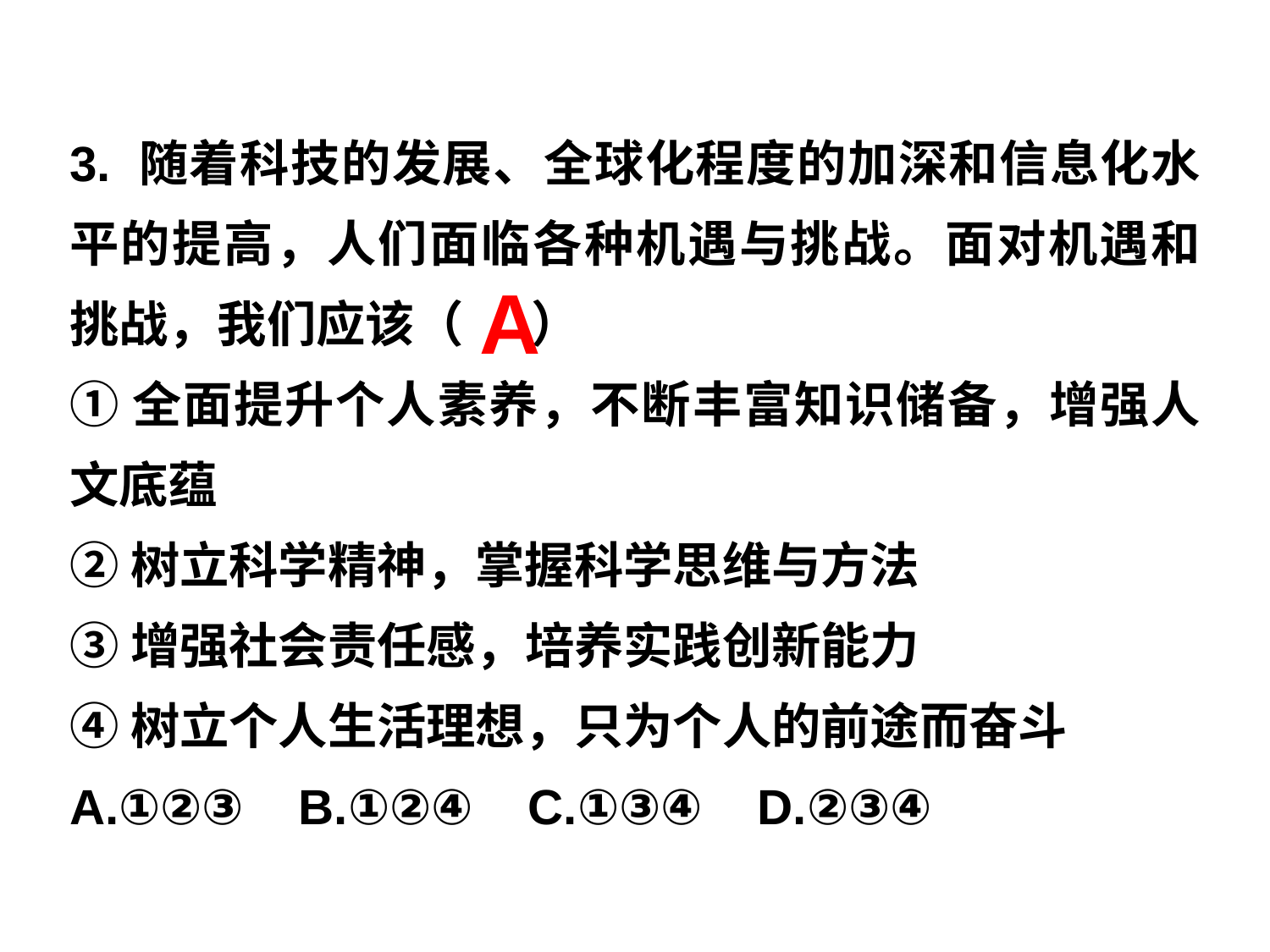

3. 随着科技的发展、全球化程度的加深和信息化水平的提高，人们面临各种机遇与挑战。面对机遇和挑战，我们应该（      ）
①全面提升个人素养，不断丰富知识储备，增强人文底蕴
②树立科学精神，掌握科学思维与方法
③增强社会责任感，培养实践创新能力
④树立个人生活理想，只为个人的前途而奋斗
A.①②③    B.①②④    C.①③④    D.②③④
A